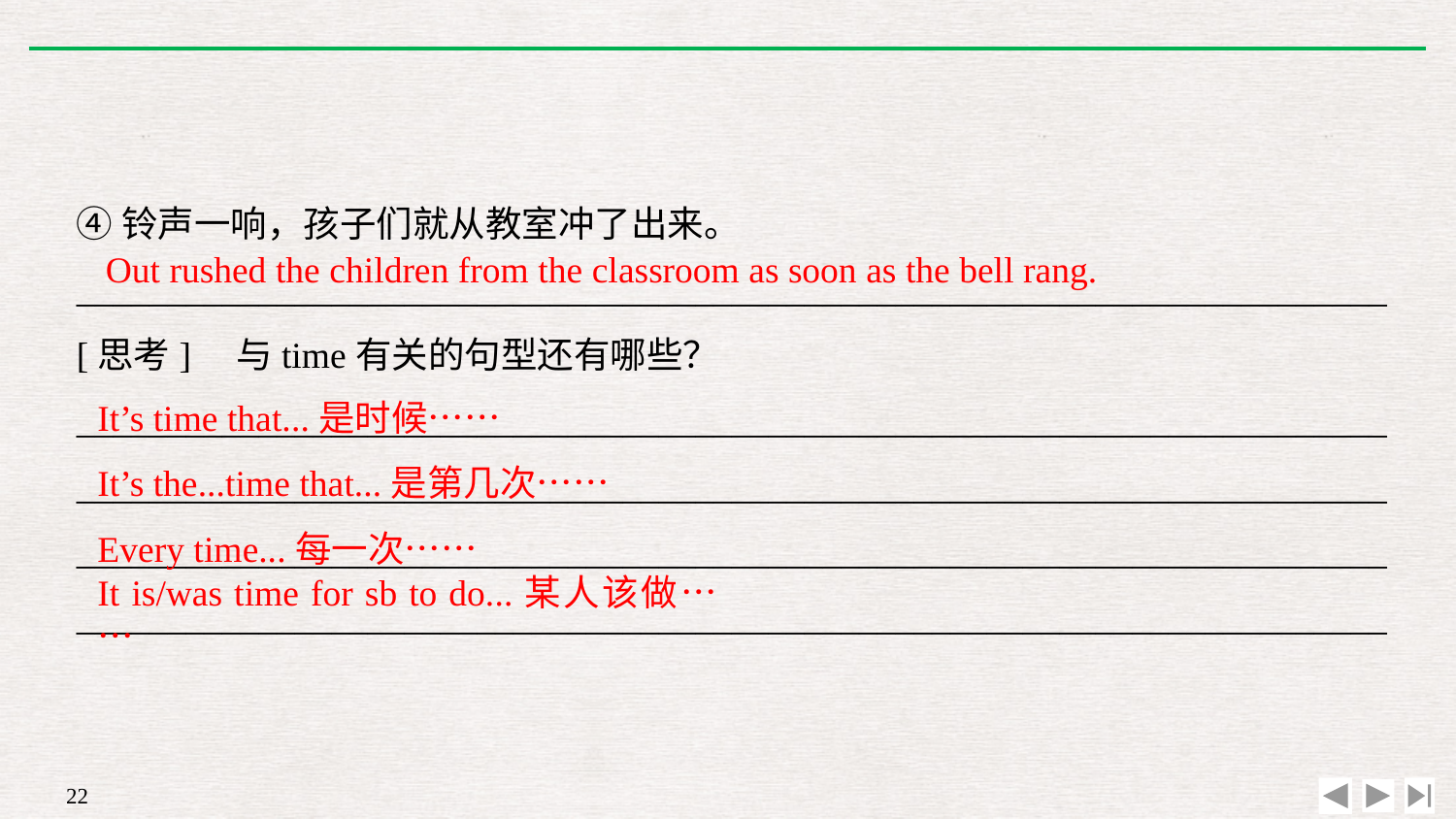

④铃声一响，孩子们就从教室冲了出来。
________________________________________________________________________
[思考]　与time有关的句型还有哪些？
________________________________________________________________________
________________________________________________________________________
________________________________________________________________________
________________________________________________________________________
Out rushed the children from the classroom as soon as the bell rang.
It’s time that...是时候……
It’s the...time that...是第几次……
Every time...每一次……
It is/was time for sb to do...某人该做……